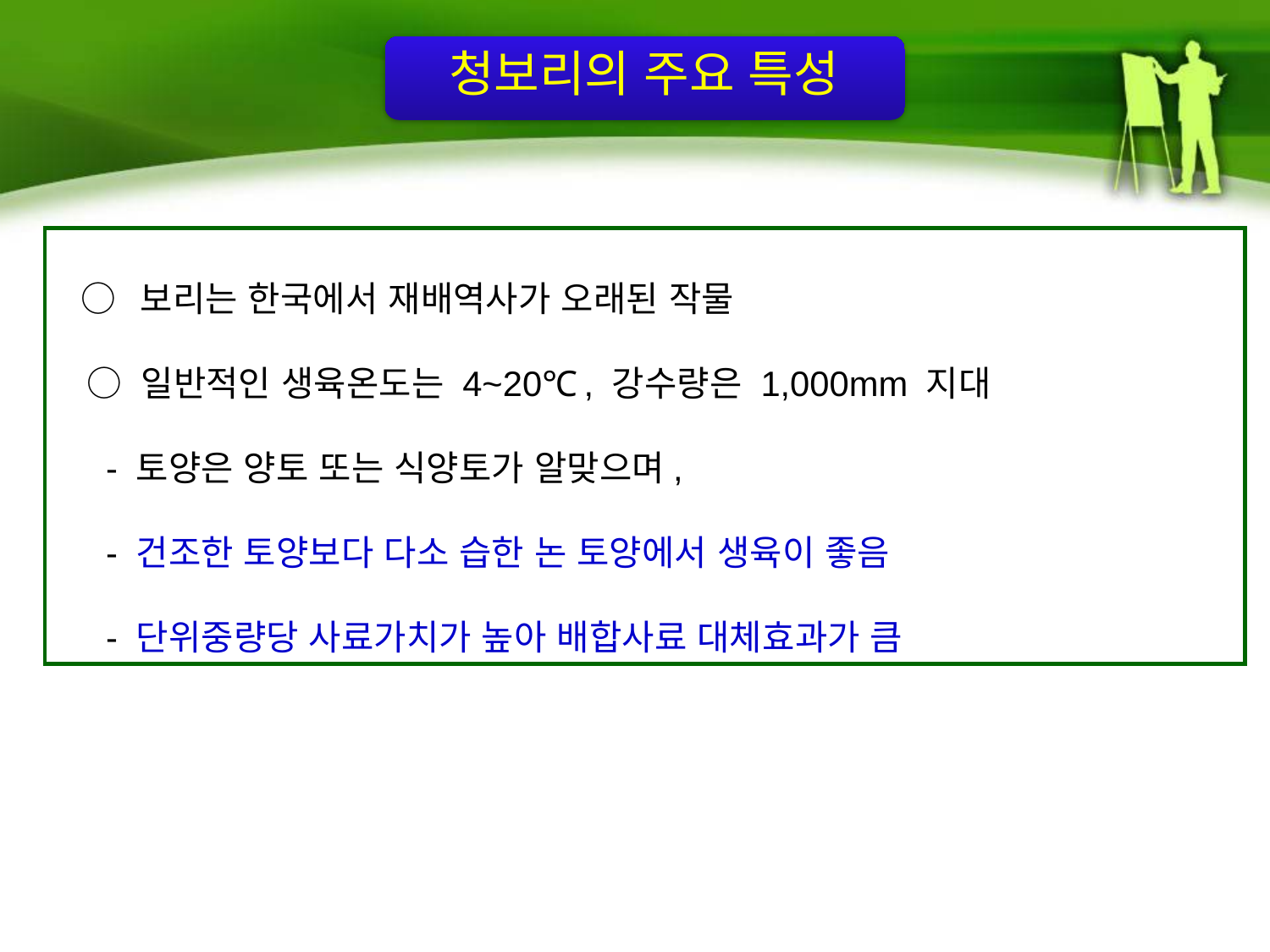

청보리의 주요 특성

   ○  보리는 한국에서 재배역사가 오래된 작물
   ○ 일반적인 생육온도는 4~20℃, 강수량은 1,000mm 지대
     - 토양은 양토 또는 식양토가 알맞으며,
     - 건조한 토양보다 다소 습한 논 토양에서 생육이 좋음
     - 단위중량당 사료가치가 높아 배합사료 대체효과가 큼